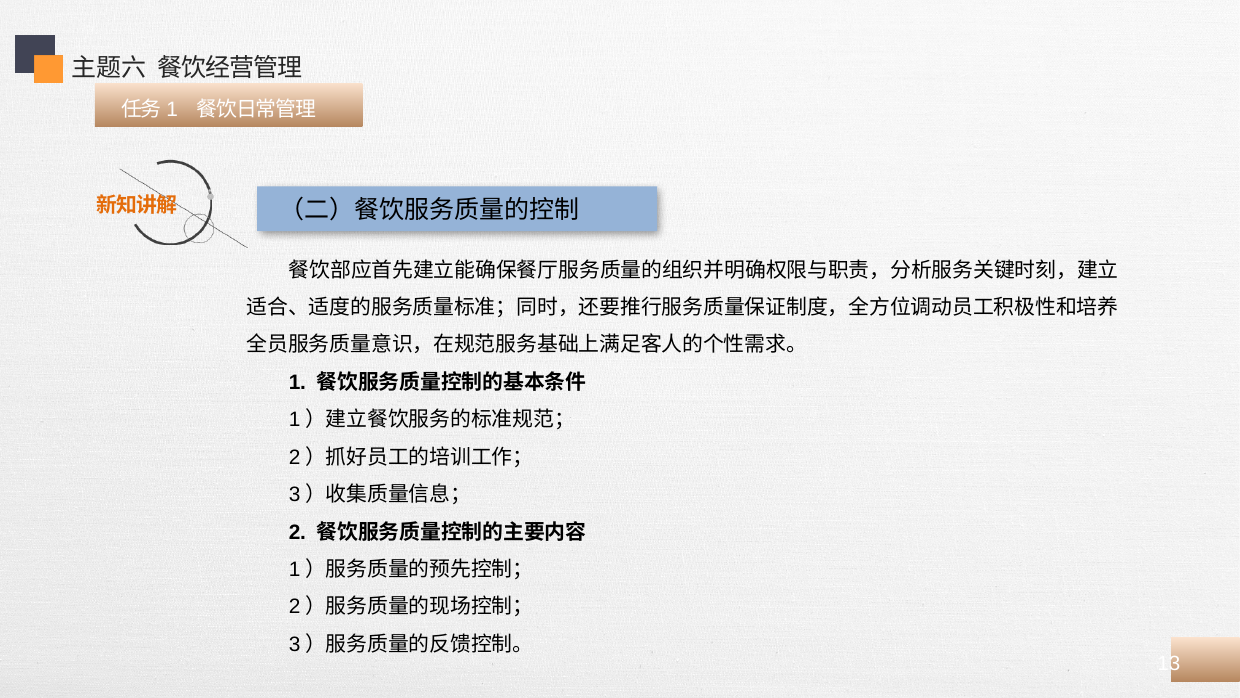

主题六  餐饮经营管理
 任务1   餐饮日常管理
 （二）餐饮服务质量的控制
餐饮部应首先建立能确保餐厅服务质量的组织并明确权限与职责，分析服务关键时刻，建立适合、适度的服务质量标准；同时，还要推行服务质量保证制度，全方位调动员工积极性和培养全员服务质量意识，在规范服务基础上满足客人的个性需求。
1. 餐饮服务质量控制的基本条件
1）建立餐饮服务的标准规范；
2）抓好员工的培训工作；
3）收集质量信息；
2. 餐饮服务质量控制的主要内容
1）服务质量的预先控制；
2）服务质量的现场控制；
3）服务质量的反馈控制。